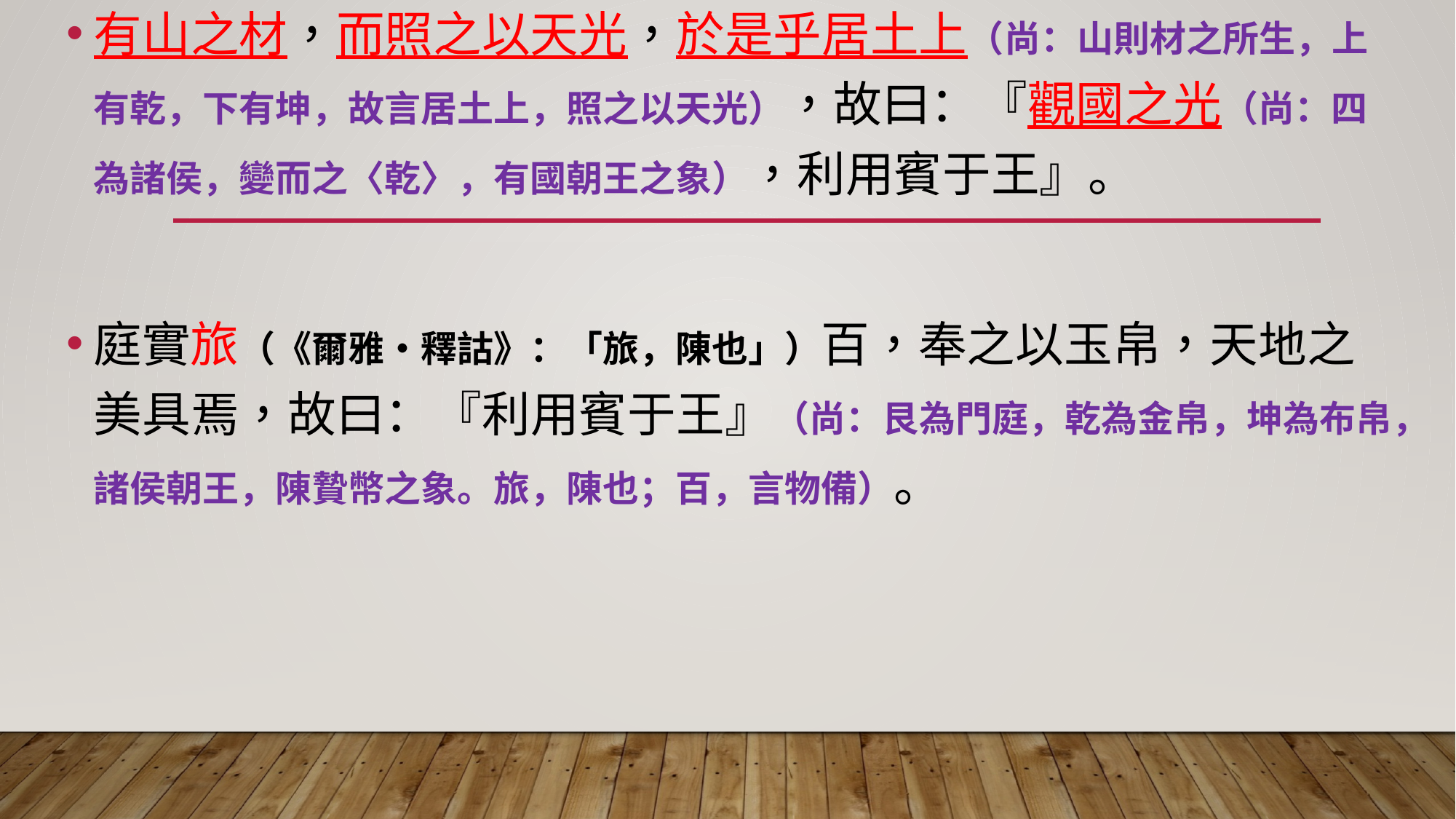

有山之材，而照之以天光，於是乎居土上（尚：山則材之所生，上有乾，下有坤，故言居土上，照之以天光），故曰：『觀國之光（尚：四為諸侯，變而之〈乾〉，有國朝王之象），利用賓于王』。

庭實旅（《爾雅•釋詁》：「旅，陳也」）百，奉之以玉帛，天地之美具焉，故曰：『利用賓于王』（尚：艮為門庭，乾為金帛，坤為布帛，諸侯朝王，陳贄幣之象。旅，陳也；百，言物備）。
#